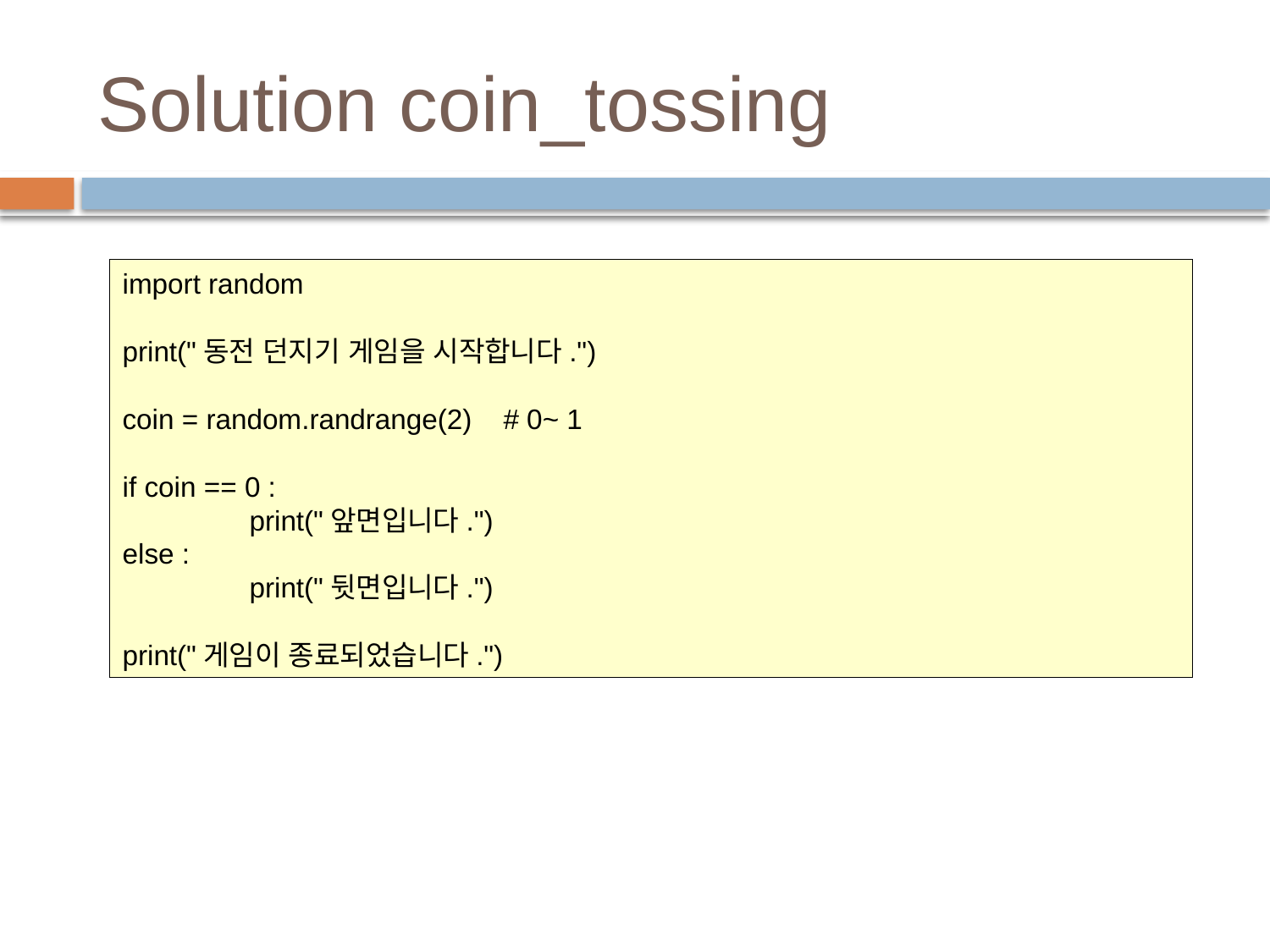

# Solution coin_tossing
import random

print("동전 던지기 게임을 시작합니다.")

coin = random.randrange(2)	# 0~ 1

if coin == 0 :
	print("앞면입니다.")
else :
	print("뒷면입니다.")

print("게임이 종료되었습니다.")